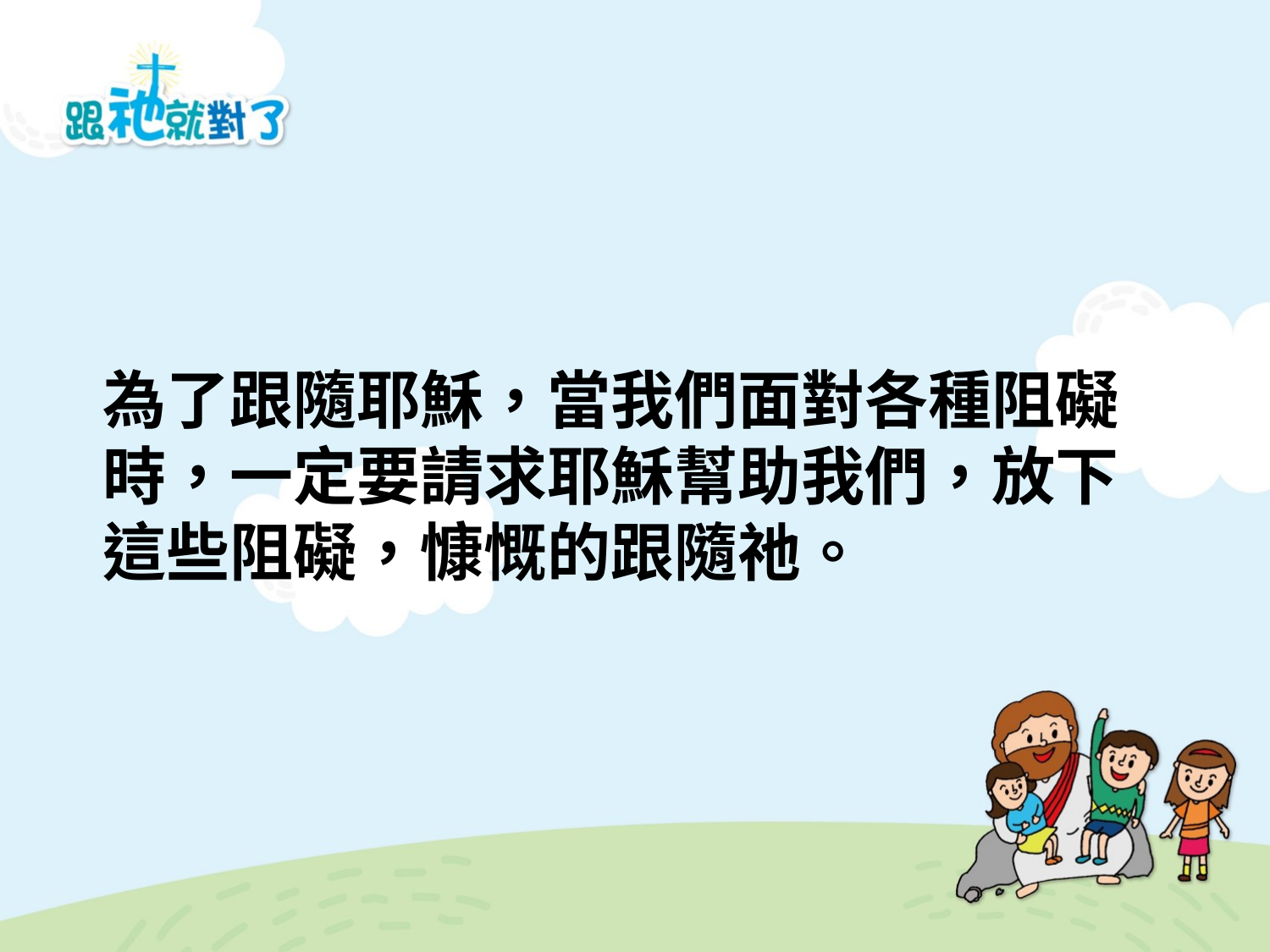

為了跟隨耶穌，當我們面對各種阻礙時，一定要請求耶穌幫助我們，放下這些阻礙，慷慨的跟隨祂。